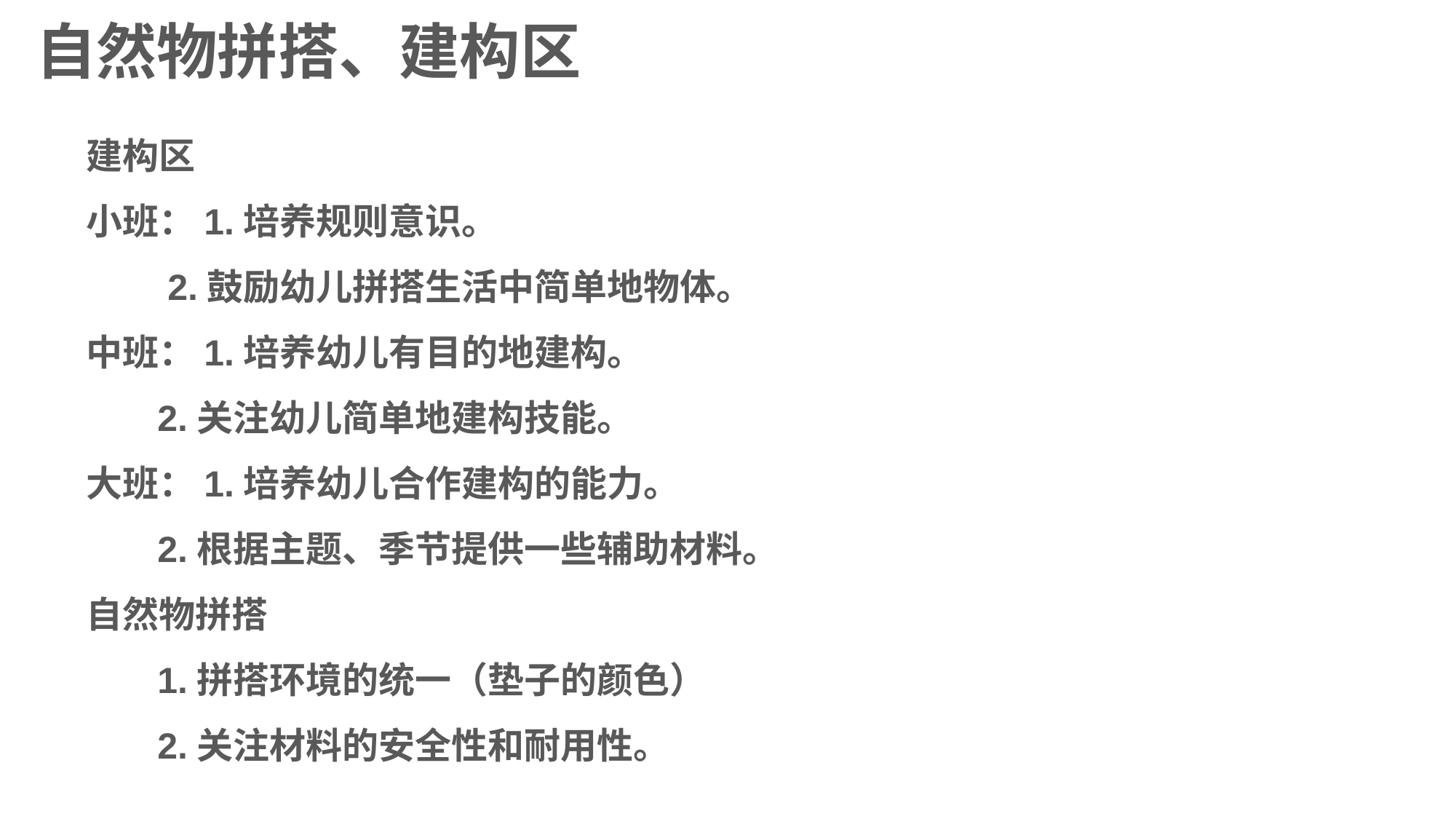

# 自然物拼搭、建构区
建构区
小班：1.培养规则意识。
        2.鼓励幼儿拼搭生活中简单地物体。
中班：1.培养幼儿有目的地建构。
       2.关注幼儿简单地建构技能。
大班：1.培养幼儿合作建构的能力。
       2.根据主题、季节提供一些辅助材料。
自然物拼搭
       1.拼搭环境的统一（垫子的颜色）
       2.关注材料的安全性和耐用性。
7